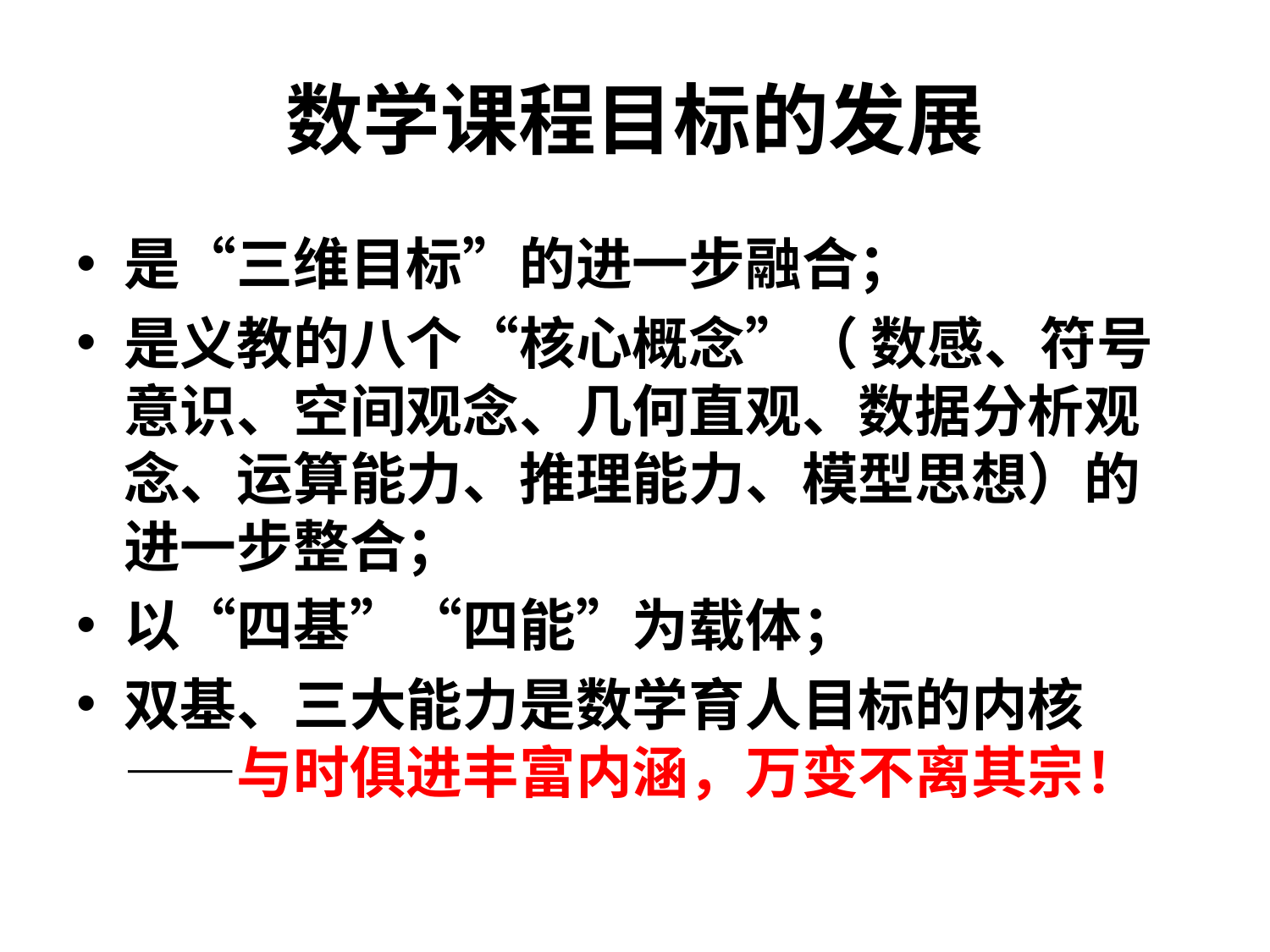

# 数学课程目标的发展
是“三维目标”的进一步融合；
是义教的八个“核心概念”（ 数感、符号意识、空间观念、几何直观、数据分析观念、运算能力、推理能力、模型思想）的进一步整合；
以“四基”“四能”为载体；
双基、三大能力是数学育人目标的内核——与时俱进丰富内涵，万变不离其宗！